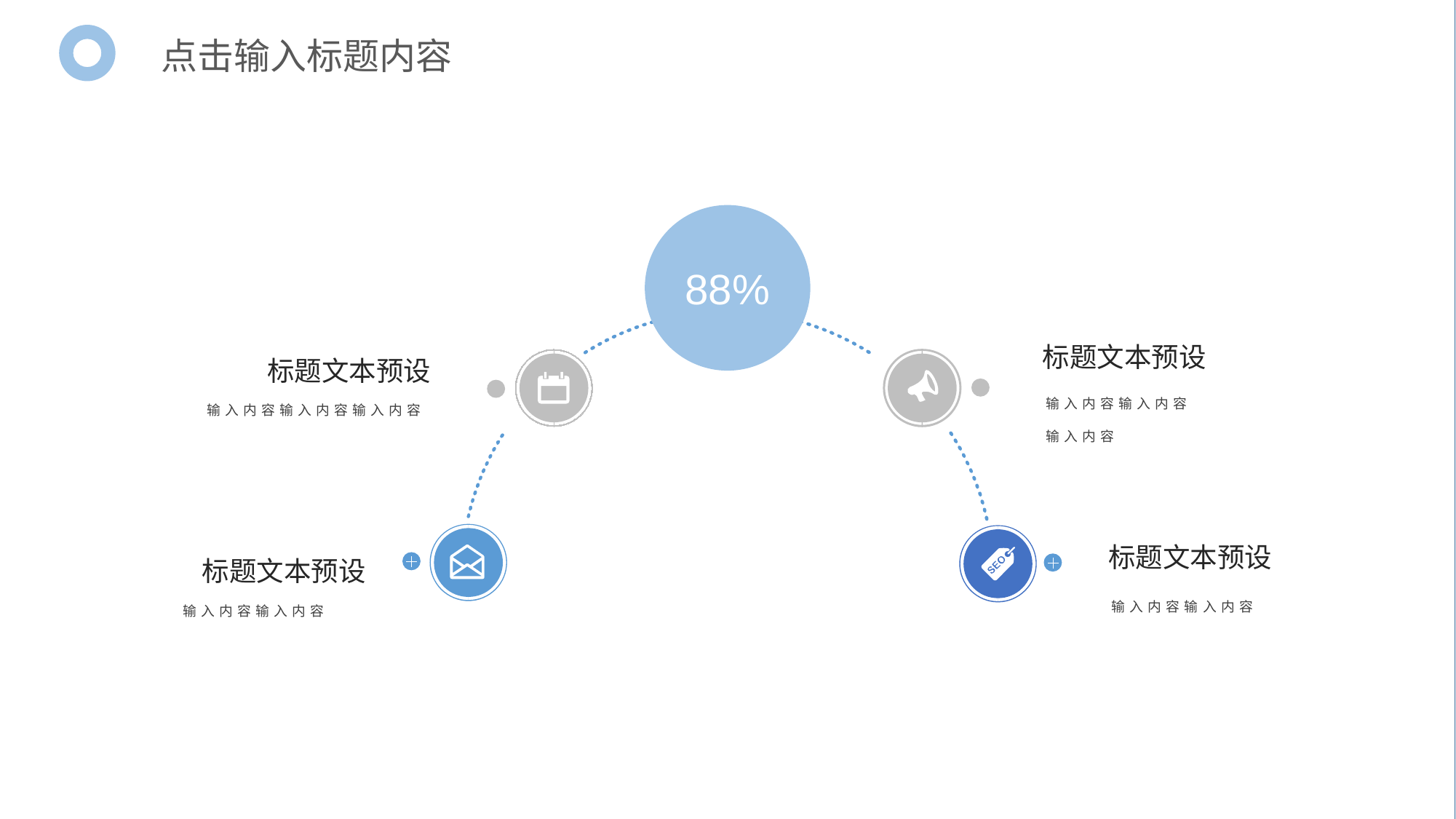

点击输入标题内容
88%

标题文本预设
标题文本预设

输入内容输入内容
输入内容

输入内容输入内容输入内容

标题文本预设

标题文本预设

输入内容输入内容
输入内容输入内容